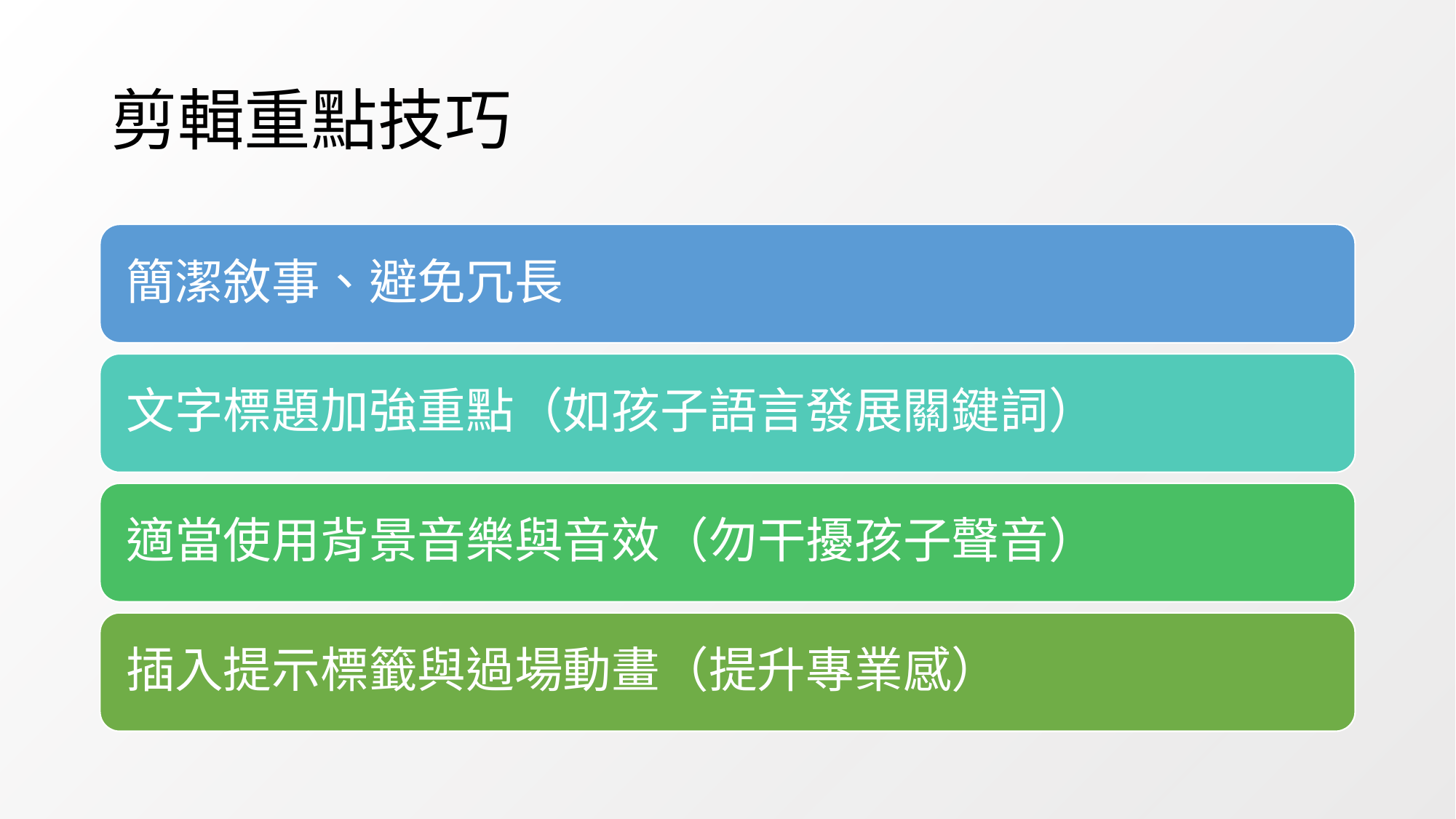

# 剪輯重點技巧
簡潔敘事、避免冗長
文字標題加強重點（如孩子語言發展關鍵詞）
適當使用背景音樂與音效（勿干擾孩子聲音）
插入提示標籤與過場動畫（提升專業感）